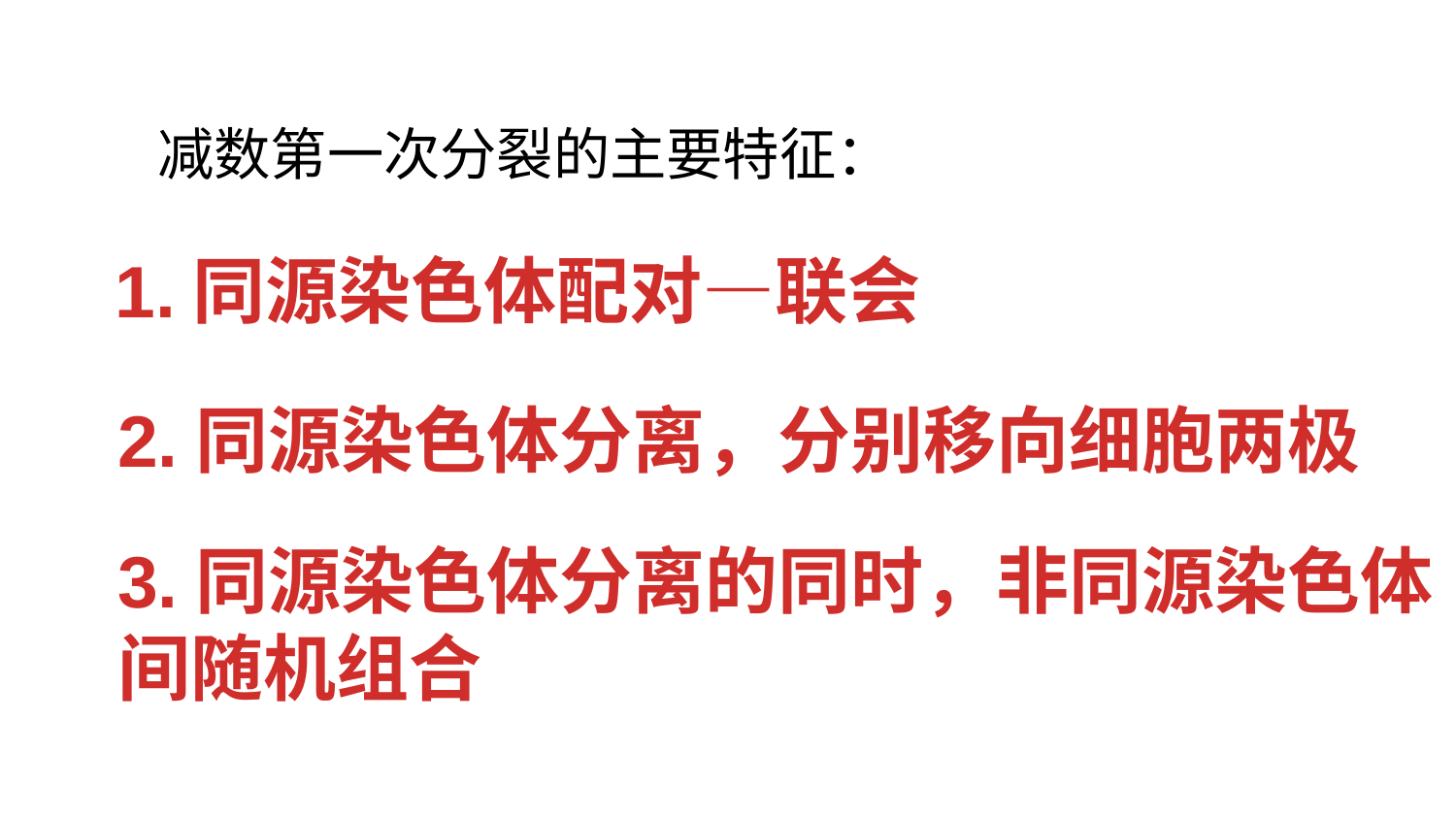

减数第一次分裂的主要特征：
1.同源染色体配对—联会
2.同源染色体分离，分别移向细胞两极
3.同源染色体分离的同时，非同源染色体间随机组合